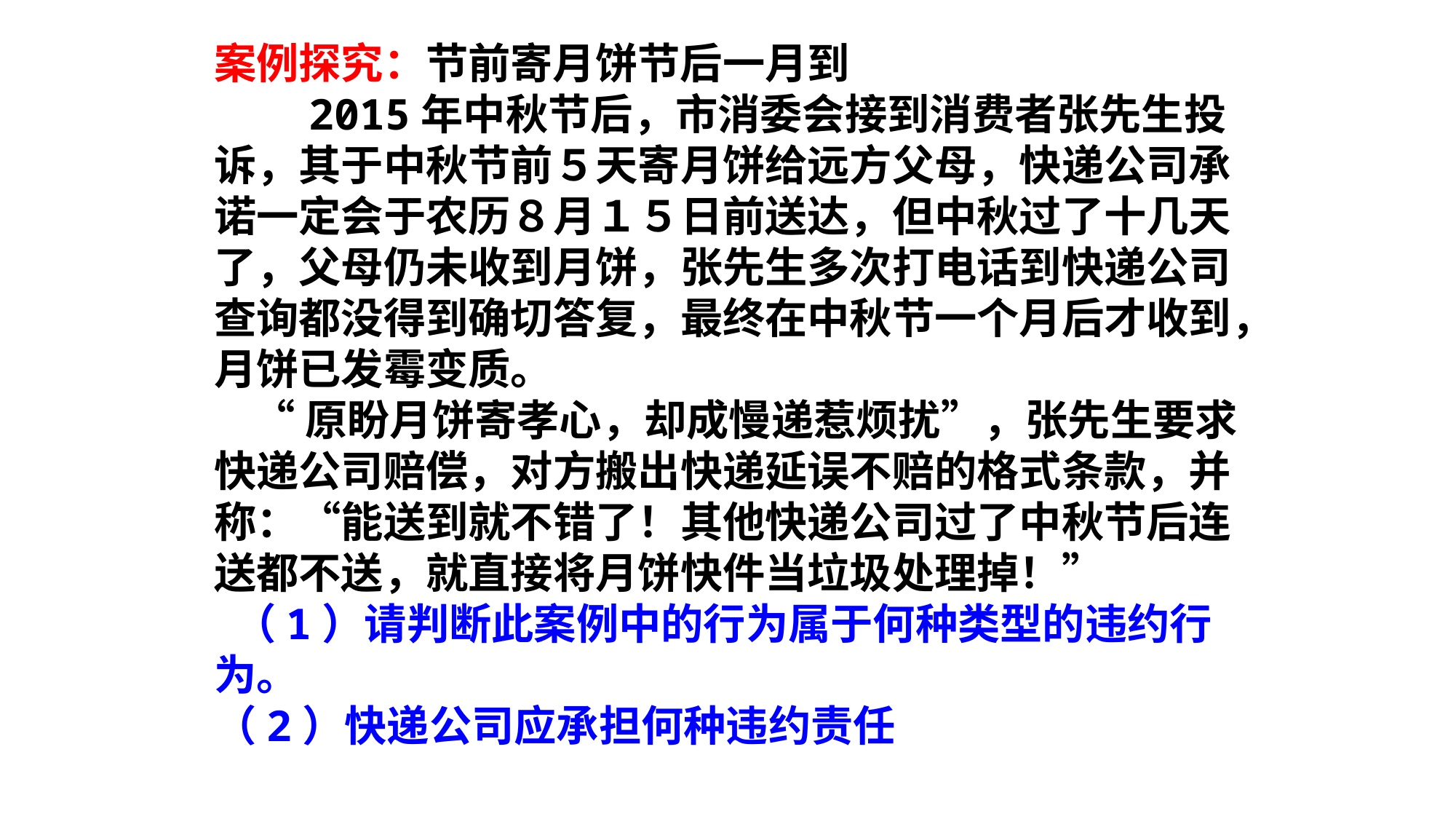

案例探究：节前寄月饼节后一月到
　　2015年中秋节后，市消委会接到消费者张先生投诉，其于中秋节前５天寄月饼给远方父母，快递公司承诺一定会于农历８月１５日前送达，但中秋过了十几天了，父母仍未收到月饼，张先生多次打电话到快递公司查询都没得到确切答复，最终在中秋节一个月后才收到，月饼已发霉变质。
    “原盼月饼寄孝心，却成慢递惹烦扰”，张先生要求快递公司赔偿，对方搬出快递延误不赔的格式条款，并称：“能送到就不错了！其他快递公司过了中秋节后连送都不送，就直接将月饼快件当垃圾处理掉！”
 （1）请判断此案例中的行为属于何种类型的违约行为。
（2）快递公司应承担何种违约责任